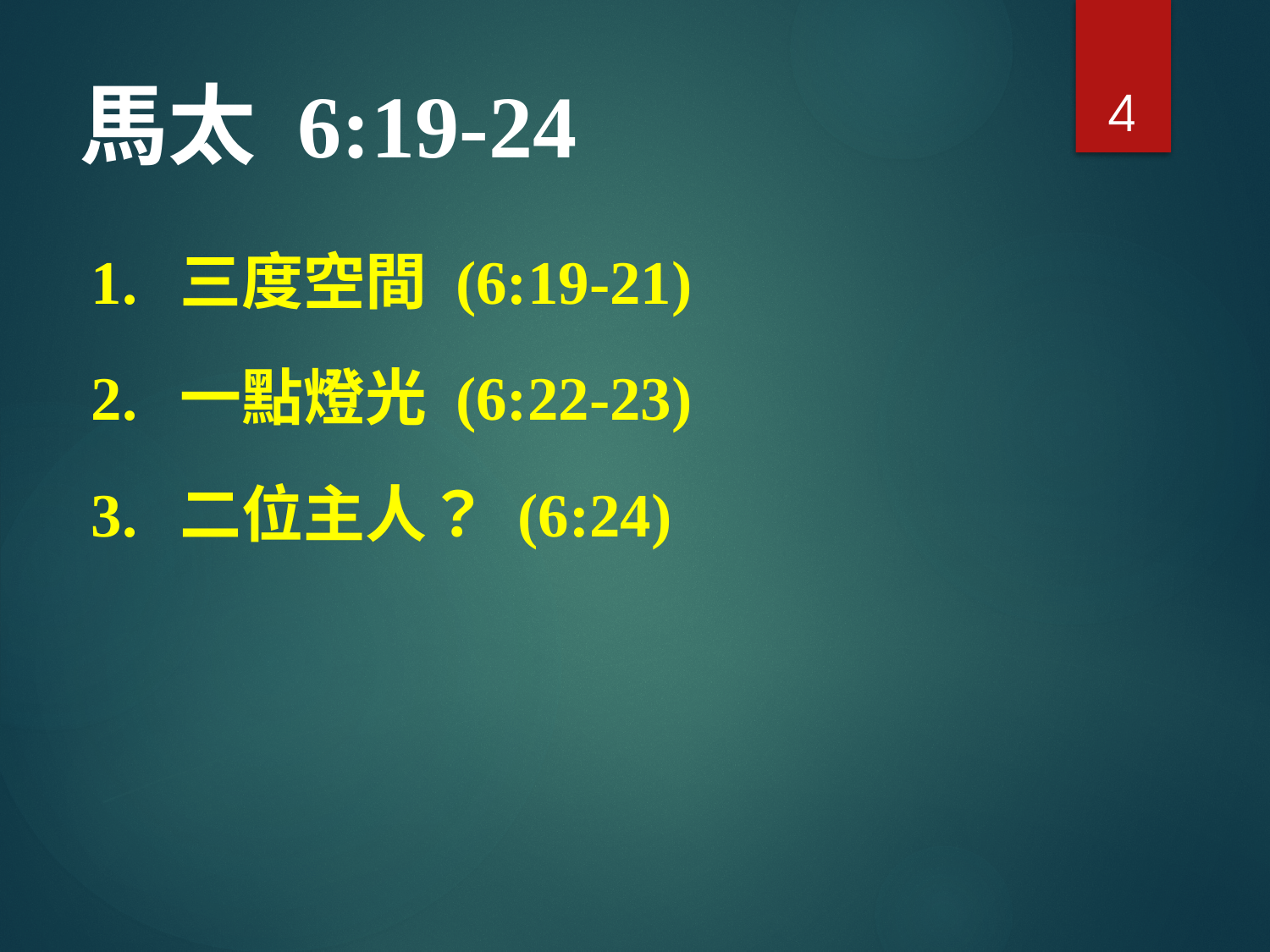

4
# 馬太 6:19-24
1.	三度空間 (6:19-21)
2.	一點燈光 (6:22-23)
3.	二位主人？ (6:24)